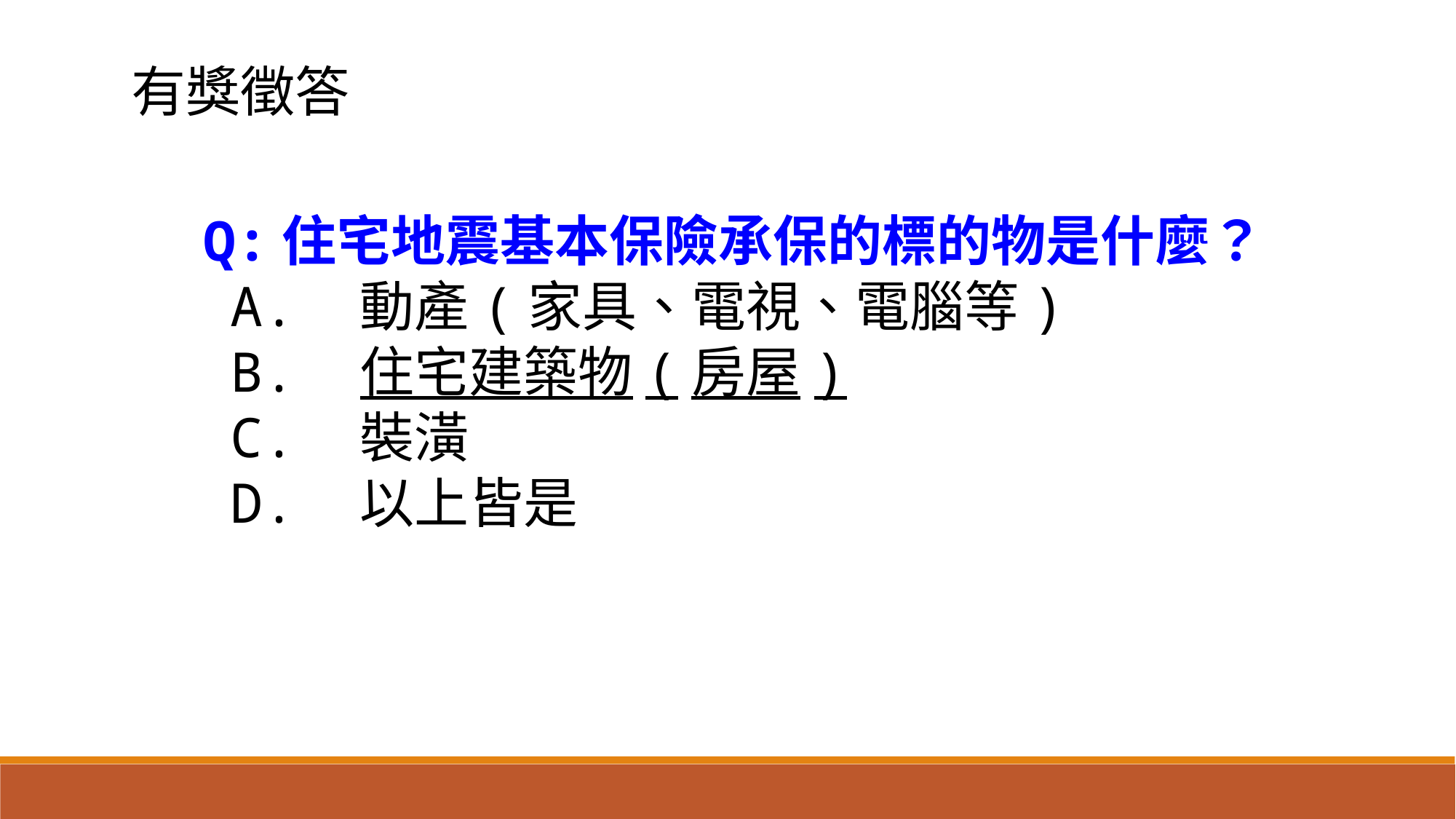

有獎徵答
Q:住宅地震基本保險承保的標的物是什麼？
A.	動產(家具、電視、電腦等)
B.	住宅建築物(房屋)
C.	裝潢
D.	以上皆是